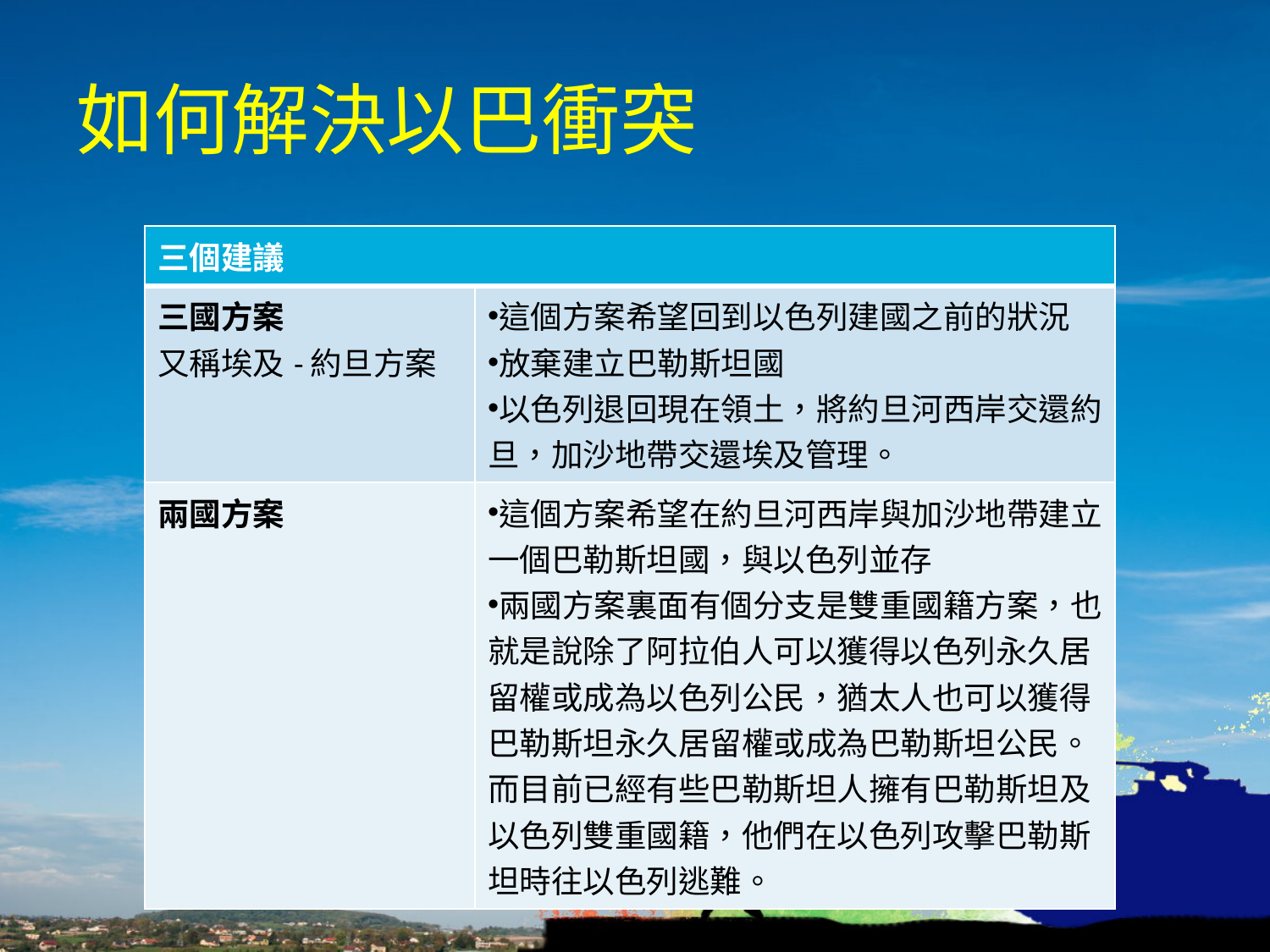

# 如何解決以巴衝突
| 三個建議 |  |
| --- | --- |
| 三國方案 又稱埃及-約旦方案 | 這個方案希望回到以色列建國之前的狀況 放棄建立巴勒斯坦國 以色列退回現在領土，將約旦河西岸交還約旦，加沙地帶交還埃及管理。 |
| 兩國方案 | 這個方案希望在約旦河西岸與加沙地帶建立一個巴勒斯坦國，與以色列並存 兩國方案裏面有個分支是雙重國籍方案，也就是說除了阿拉伯人可以獲得以色列永久居留權或成為以色列公民，猶太人也可以獲得巴勒斯坦永久居留權或成為巴勒斯坦公民。而目前已經有些巴勒斯坦人擁有巴勒斯坦及以色列雙重國籍，他們在以色列攻擊巴勒斯坦時往以色列逃難。 |